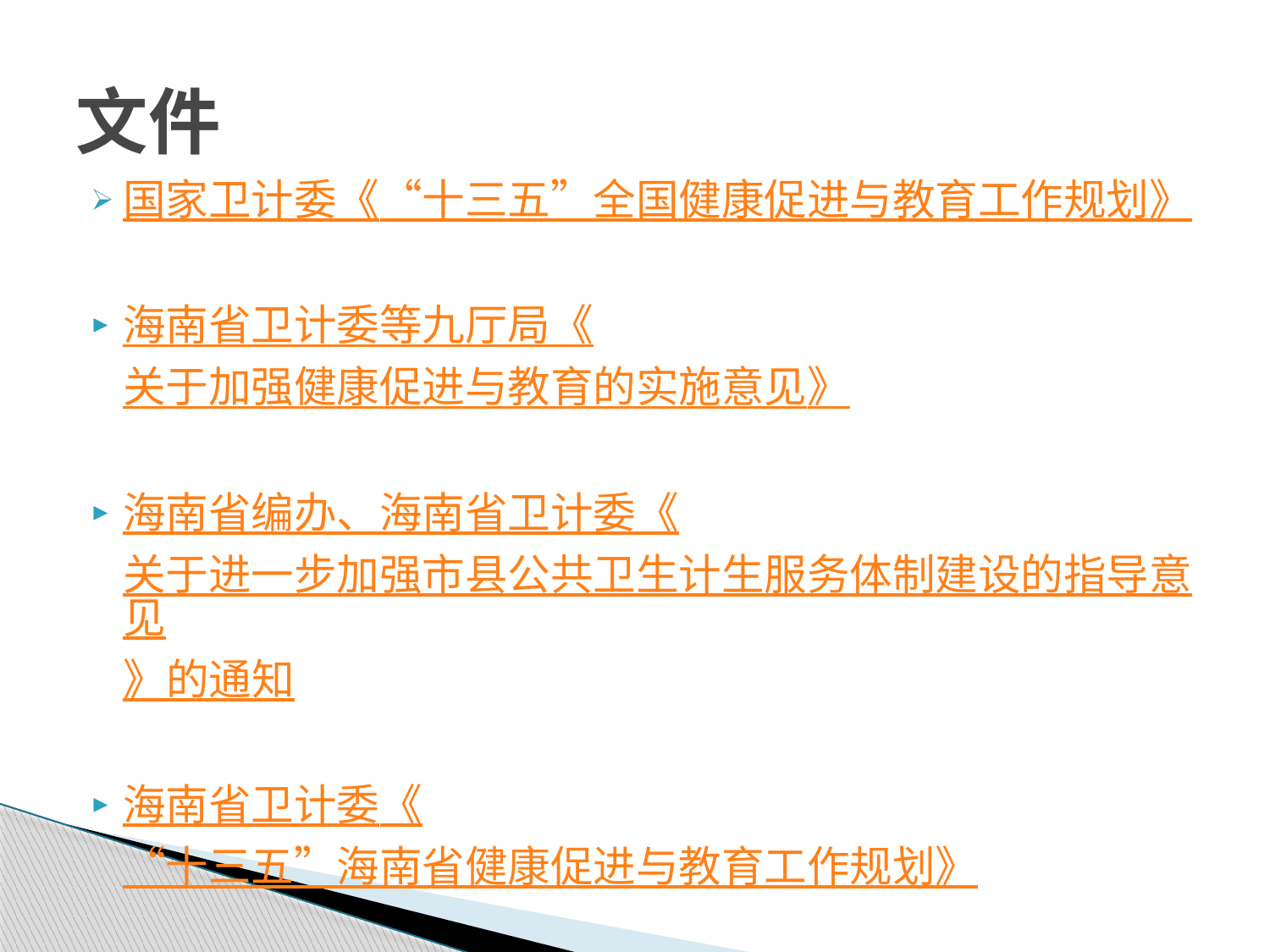

# 文件
国家卫计委《“十三五”全国健康促进与教育工作规划》

海南省卫计委等九厅局《关于加强健康促进与教育的实施意见》

海南省编办、海南省卫计委《关于进一步加强市县公共卫生计生服务体制建设的指导意见》的通知

海南省卫计委《“十三五”海南省健康促进与教育工作规划》